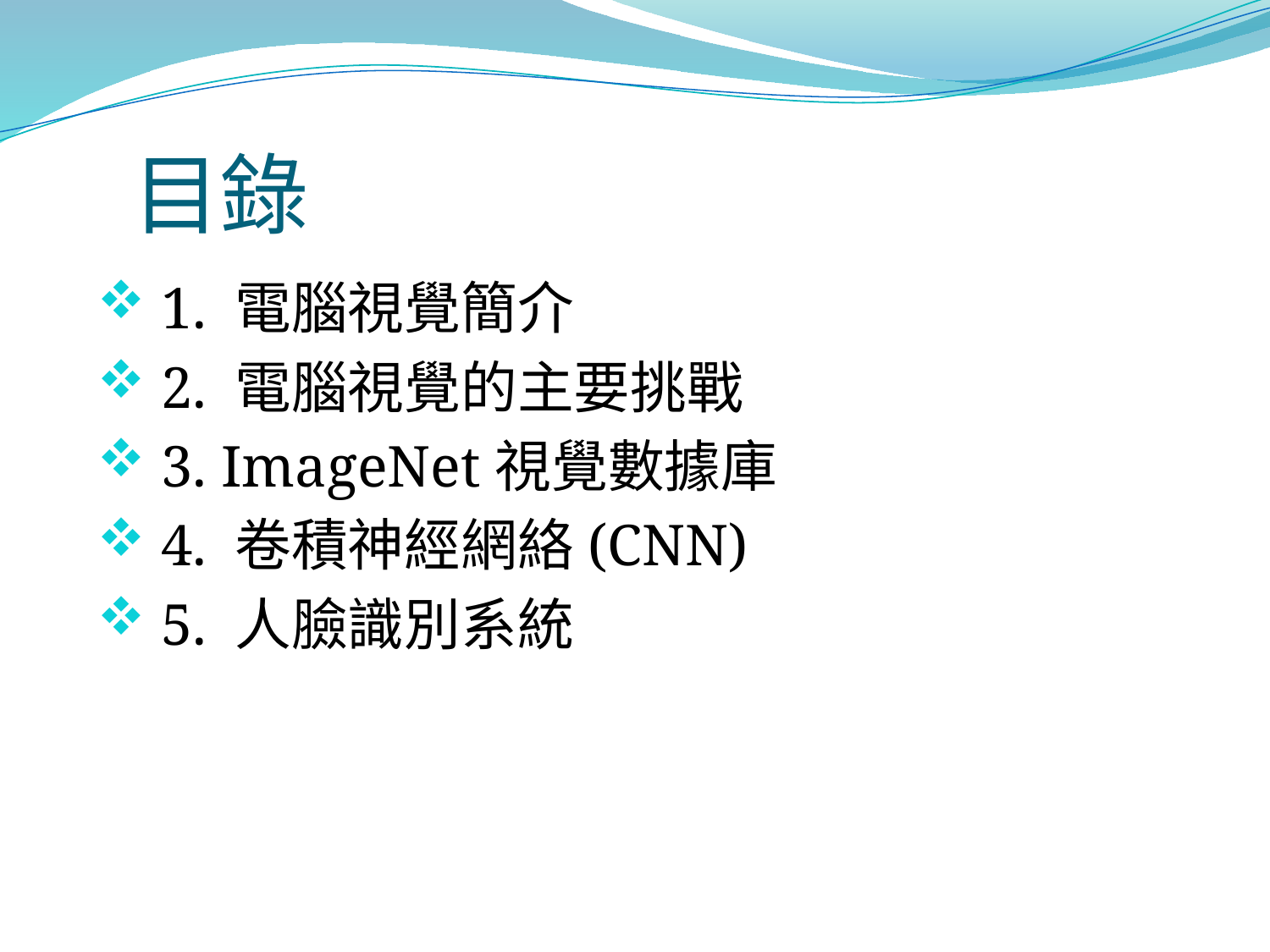

# 目錄
 1. 電腦視覺簡介
 2. 電腦視覺的主要挑戰
 3. ImageNet視覺數據庫
 4. 卷積神經網絡(CNN)
 5. 人臉識別系統